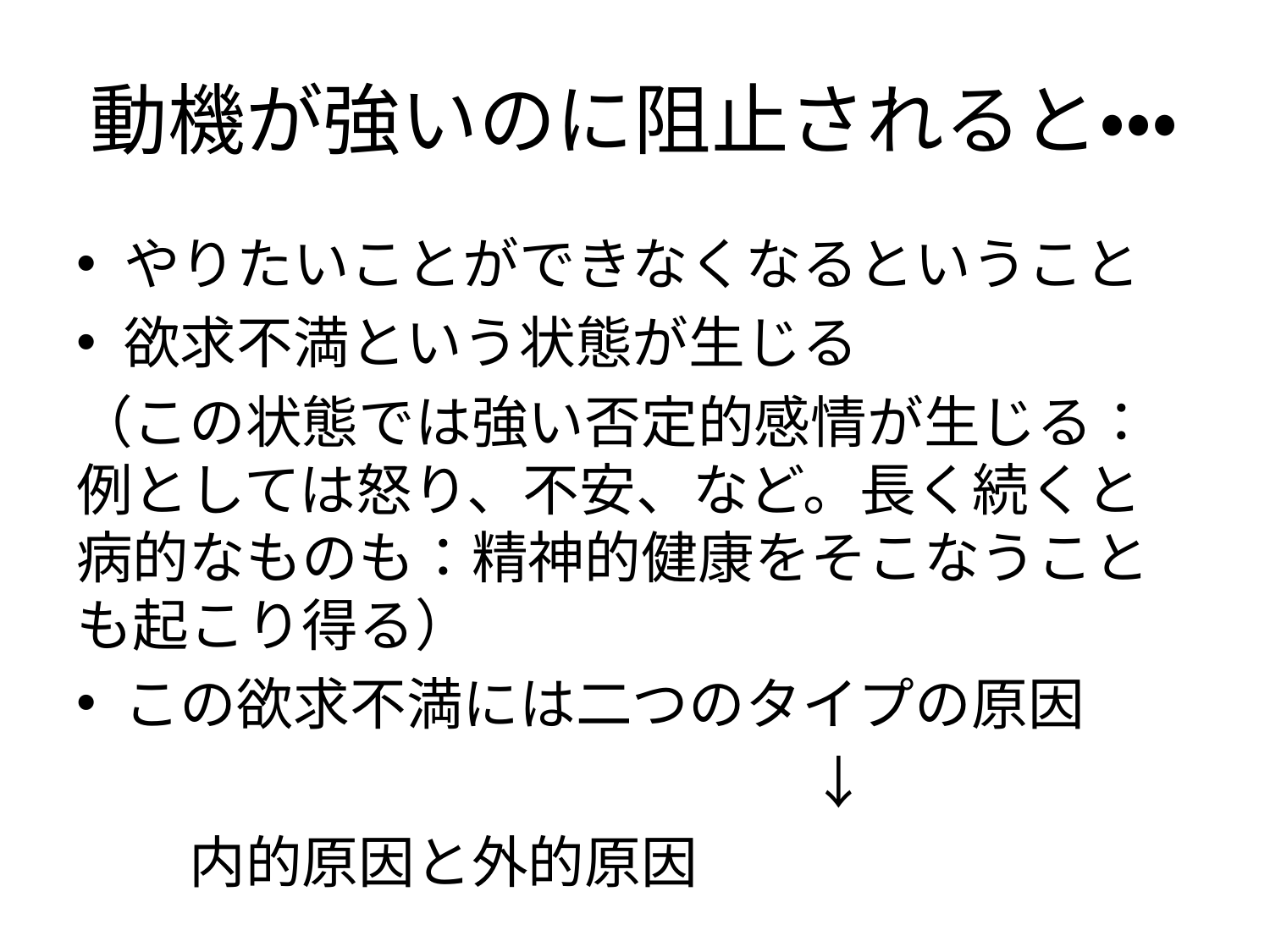

# 動機が強いのに阻止されると・・・
やりたいことができなくなるということ
欲求不満という状態が生じる
（この状態では強い否定的感情が生じる：例としては怒り、不安、など。長く続くと病的なものも：精神的健康をそこなうことも起こり得る）
この欲求不満には二つのタイプの原因
　　　　　　　　　　　　　↓
　　内的原因と外的原因